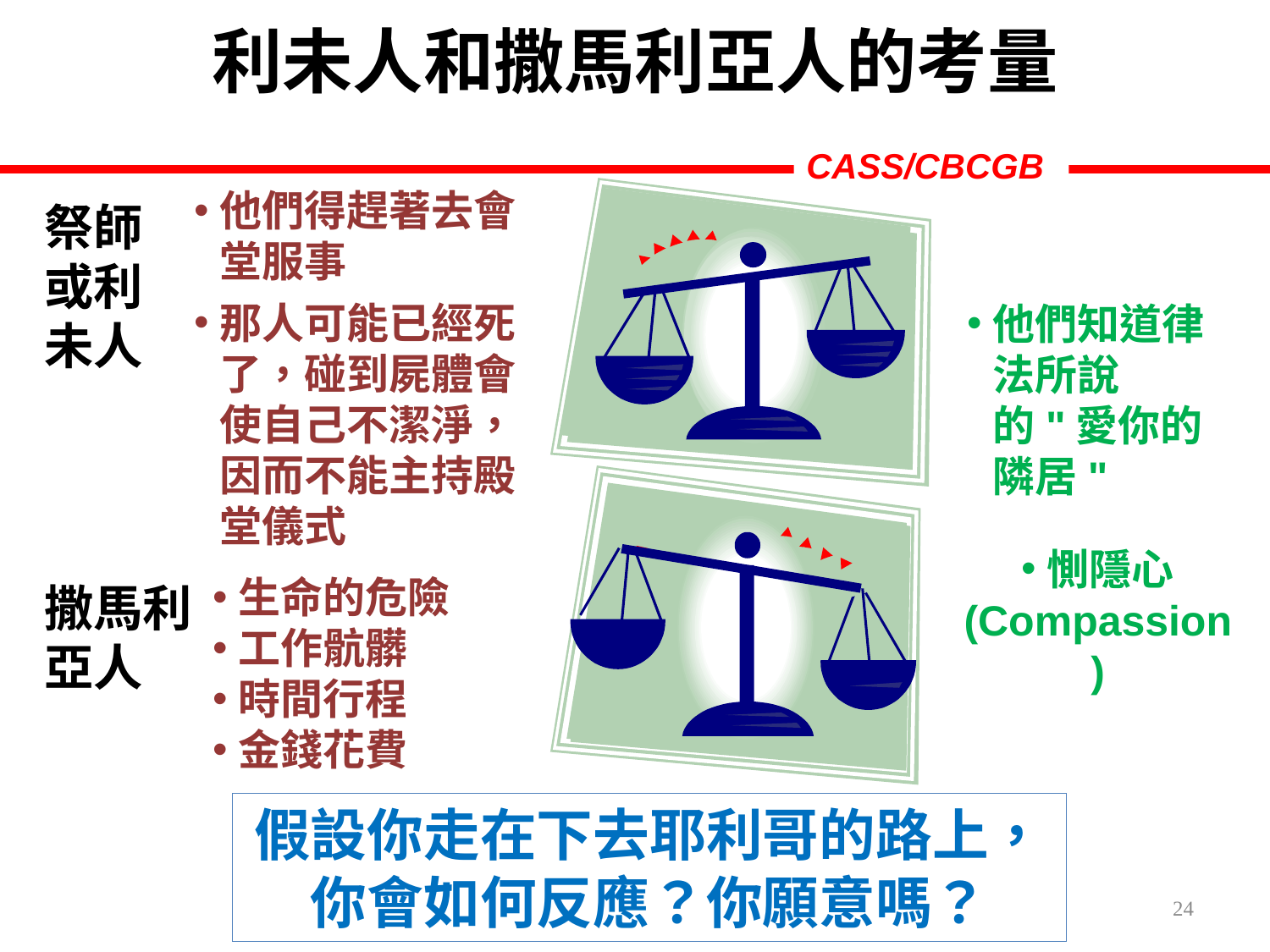

利未人和撒馬利亞人的考量

他們得趕著去會堂服事
那人可能已經死了，碰到屍體會使自己不潔淨，因而不能主持殿堂儀式
祭師或利未人
他們知道律法所說的"愛你的隣居"

惻隱心
(Compassion)
生命的危險
工作骯髒
時間行程
金錢花費
撒馬利亞人
假設你走在下去耶利哥的路上，你會如何反應？你願意嗎？
24